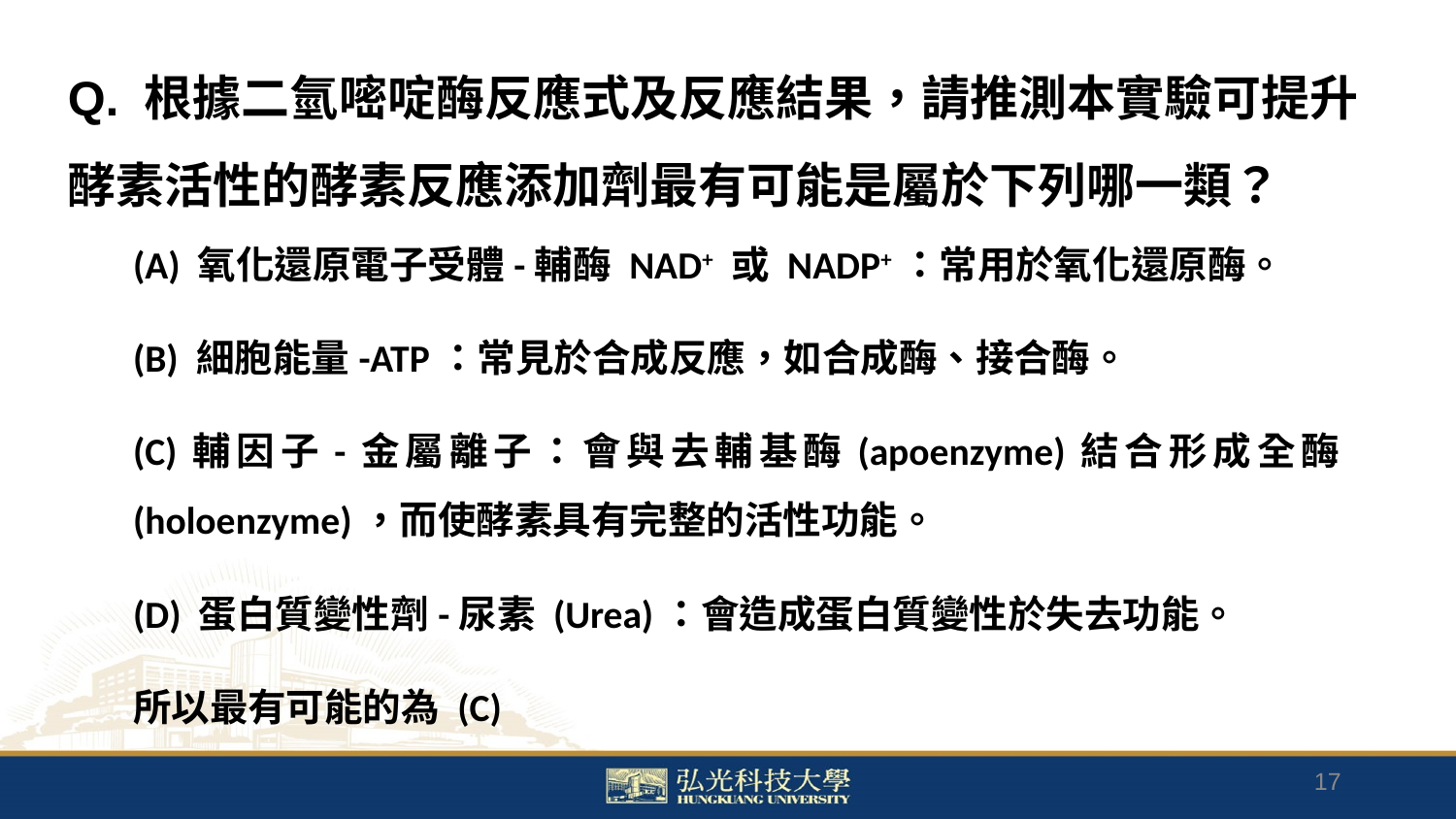

Q. 根據二氫嘧啶酶反應式及反應結果，請推測本實驗可提升酵素活性的酵素反應添加劑最有可能是屬於下列哪一類？
(A) 氧化還原電子受體-輔酶 NAD+ 或 NADP+：常用於氧化還原酶。
(B) 細胞能量-ATP：常見於合成反應，如合成酶、接合酶。
(C)輔因子-金屬離子：會與去輔基酶(apoenzyme)結合形成全酶 (holoenzyme)，而使酵素具有完整的活性功能。
(D) 蛋白質變性劑-尿素 (Urea)：會造成蛋白質變性於失去功能。
所以最有可能的為 (C)
17